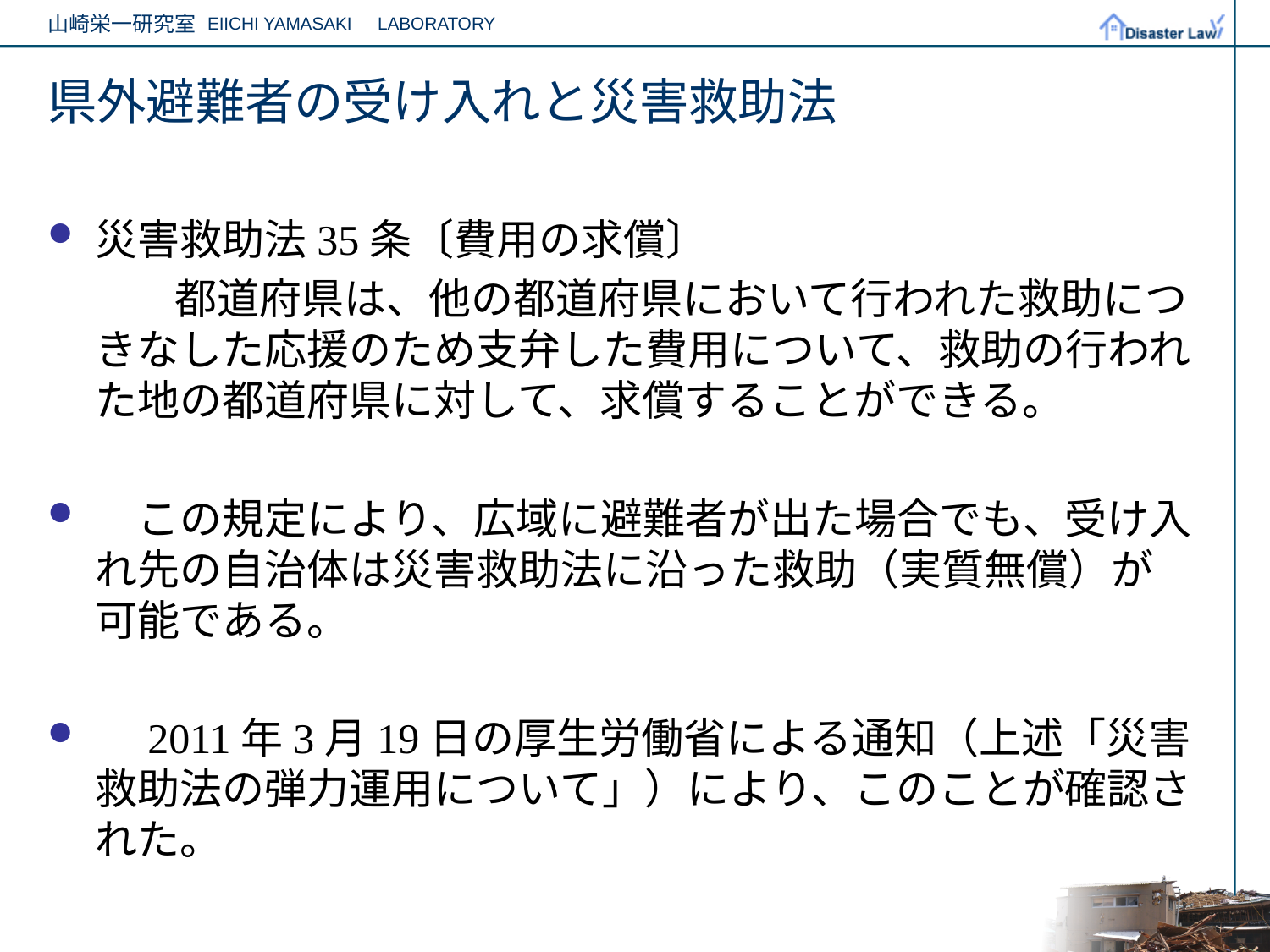

# 県外避難者の受け入れと災害救助法
災害救助法35条〔費用の求償〕
　　　都道府県は、他の都道府県において行われた救助につきなした応援のため支弁した費用について、救助の行われた地の都道府県に対して、求償することができる。

　この規定により、広域に避難者が出た場合でも、受け入れ先の自治体は災害救助法に沿った救助（実質無償）が可能である。

　2011年3月19日の厚生労働省による通知（上述「災害救助法の弾力運用について」）により、このことが確認された。